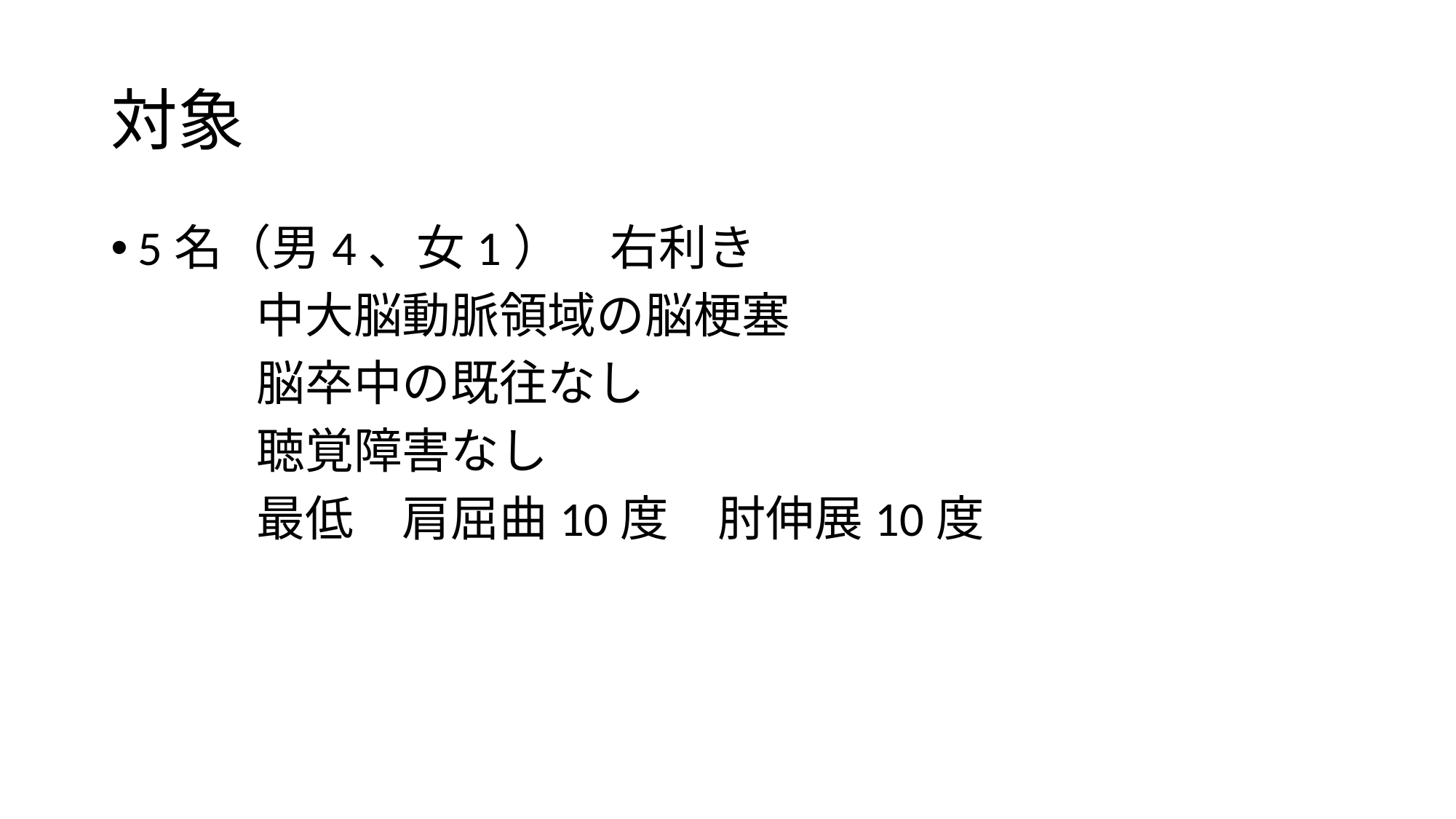

# 対象
5名（男4、女1）　右利き
　　　中大脳動脈領域の脳梗塞
　　　脳卒中の既往なし
　　　聴覚障害なし
　　　最低　肩屈曲10度　肘伸展10度